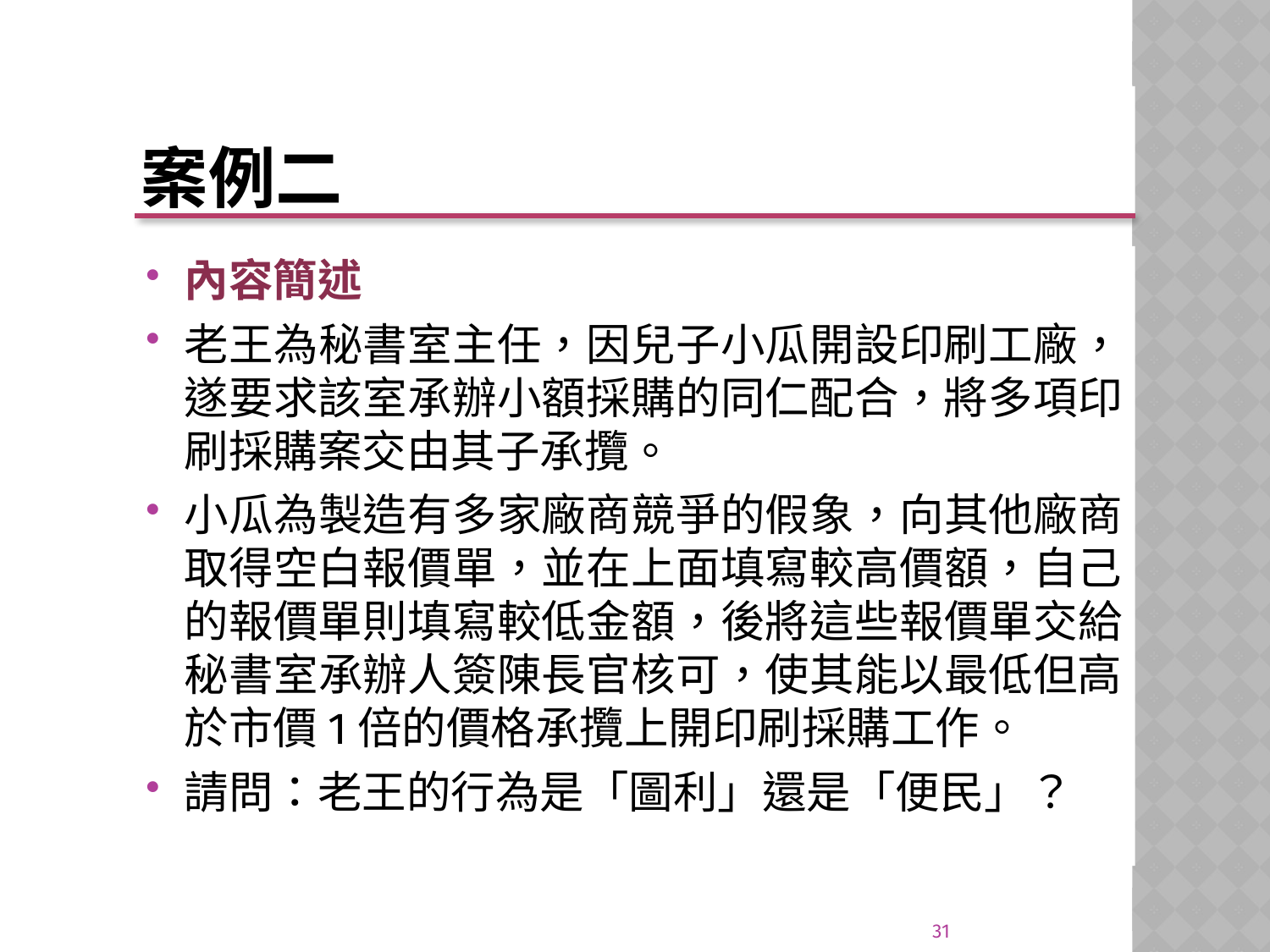

# 案例二
內容簡述
老王為秘書室主任，因兒子小瓜開設印刷工廠，遂要求該室承辦小額採購的同仁配合，將多項印刷採購案交由其子承攬。
小瓜為製造有多家廠商競爭的假象，向其他廠商取得空白報價單，並在上面填寫較高價額，自己的報價單則填寫較低金額，後將這些報價單交給秘書室承辦人簽陳長官核可，使其能以最低但高於市價1倍的價格承攬上開印刷採購工作。
請問：老王的行為是「圖利」還是「便民」？
31